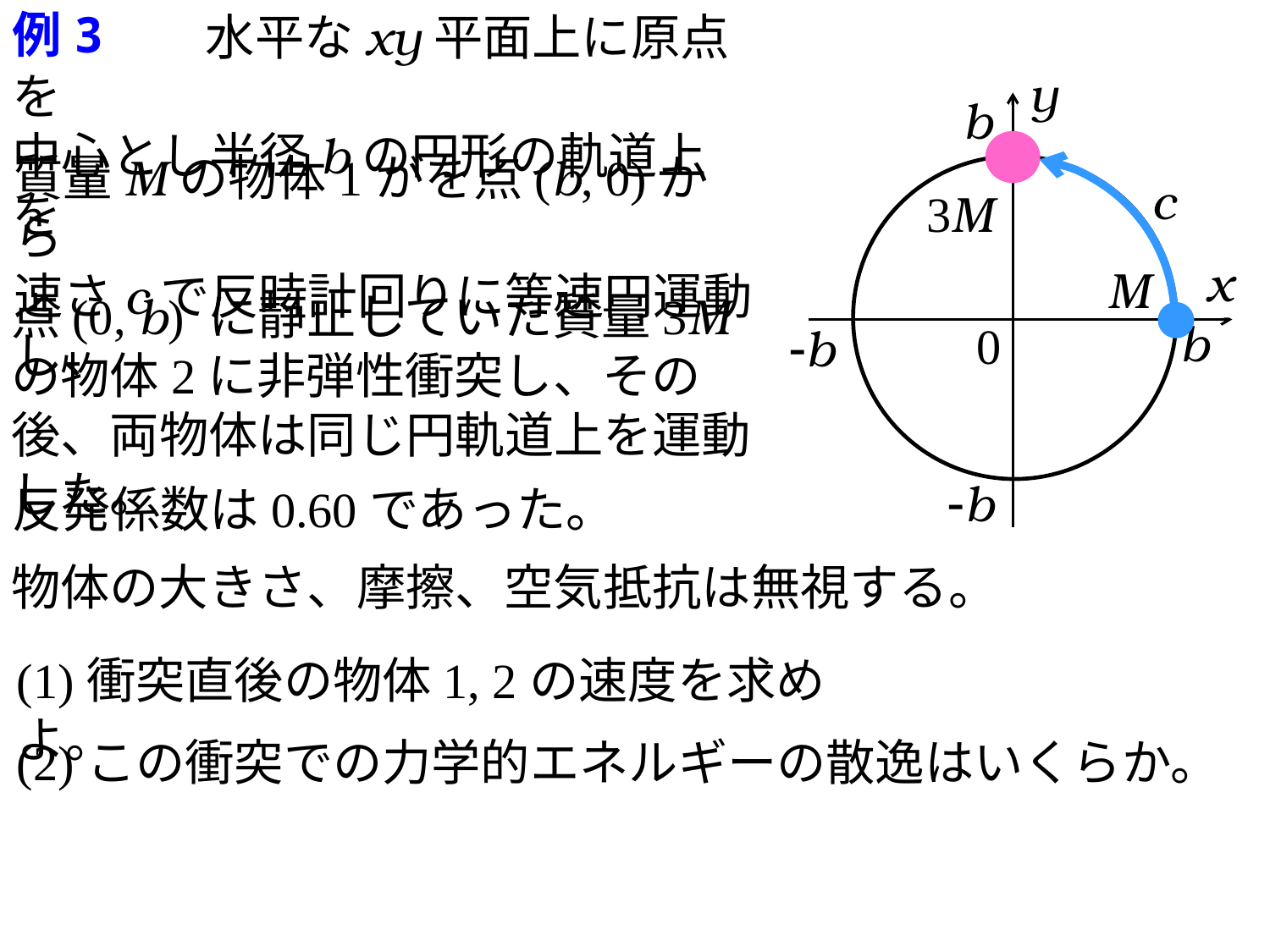

水平なxy平面上に原点を
中心とし半径bの円形の軌道上を
例3
y
x
0
b

質量Mの物体1がを点(b, 0)から
速さcで反時計回りに等速円運動し、

c
3M
M
点(0, b) に静止していた質量3Mの物体2に非弾性衝突し、その後、両物体は同じ円軌道上を運動した。

b
−b
−b
反発係数は0.60であった。
物体の大きさ、摩擦、空気抵抗は無視する。
(1)衝突直後の物体1, 2の速度を求めよ。
(2)この衝突での力学的エネルギーの散逸はいくらか。